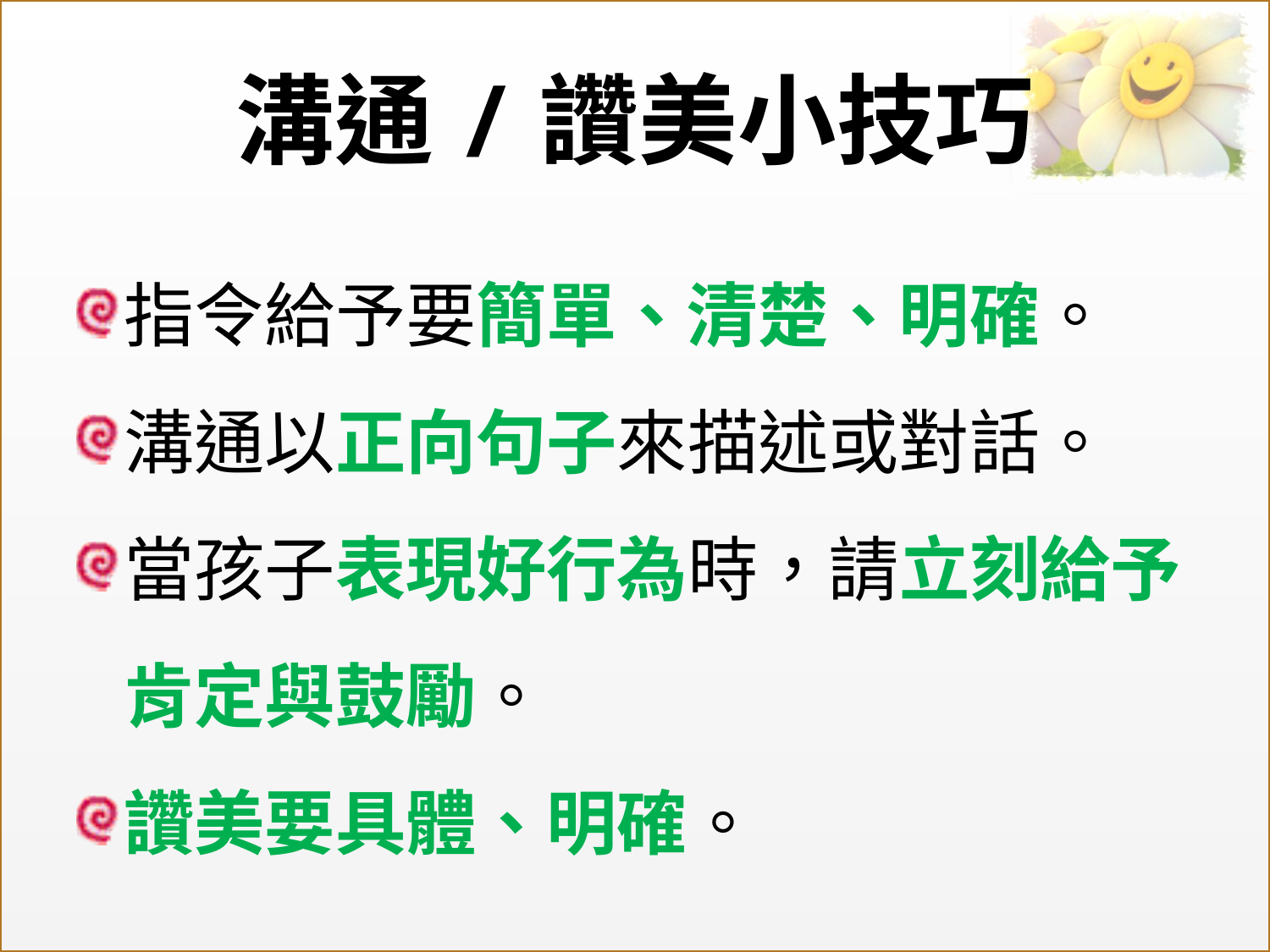

# 溝通/讚美小技巧
指令給予要簡單、清楚、明確。
溝通以正向句子來描述或對話。
當孩子表現好行為時，請立刻給予肯定與鼓勵。
讚美要具體、明確。